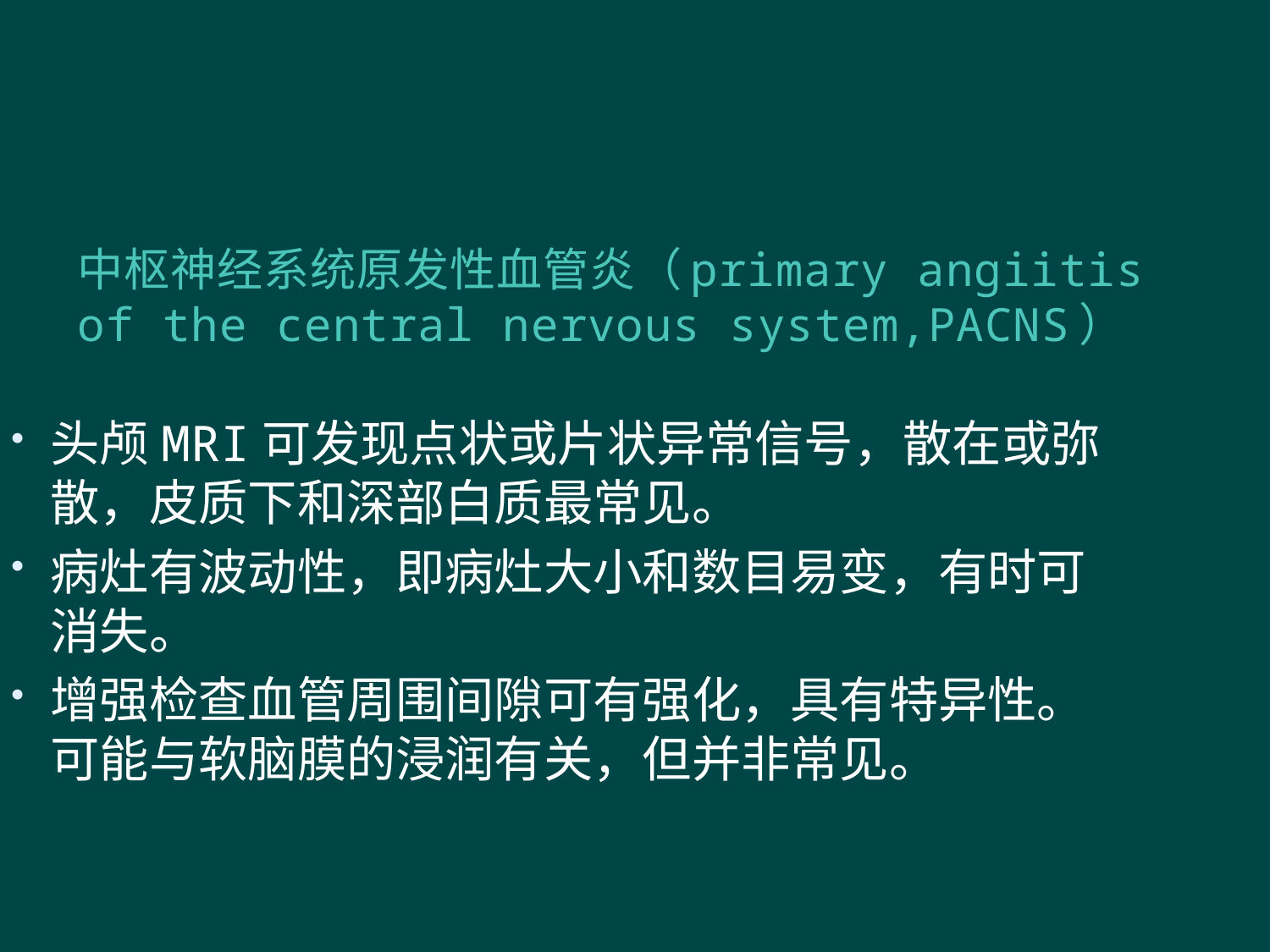

# 中枢神经系统原发性血管炎（primary angiitis of the central nervous system,PACNS）
头颅MRI可发现点状或片状异常信号，散在或弥散，皮质下和深部白质最常见。
病灶有波动性，即病灶大小和数目易变，有时可消失。
增强检查血管周围间隙可有强化，具有特异性。可能与软脑膜的浸润有关，但并非常见。